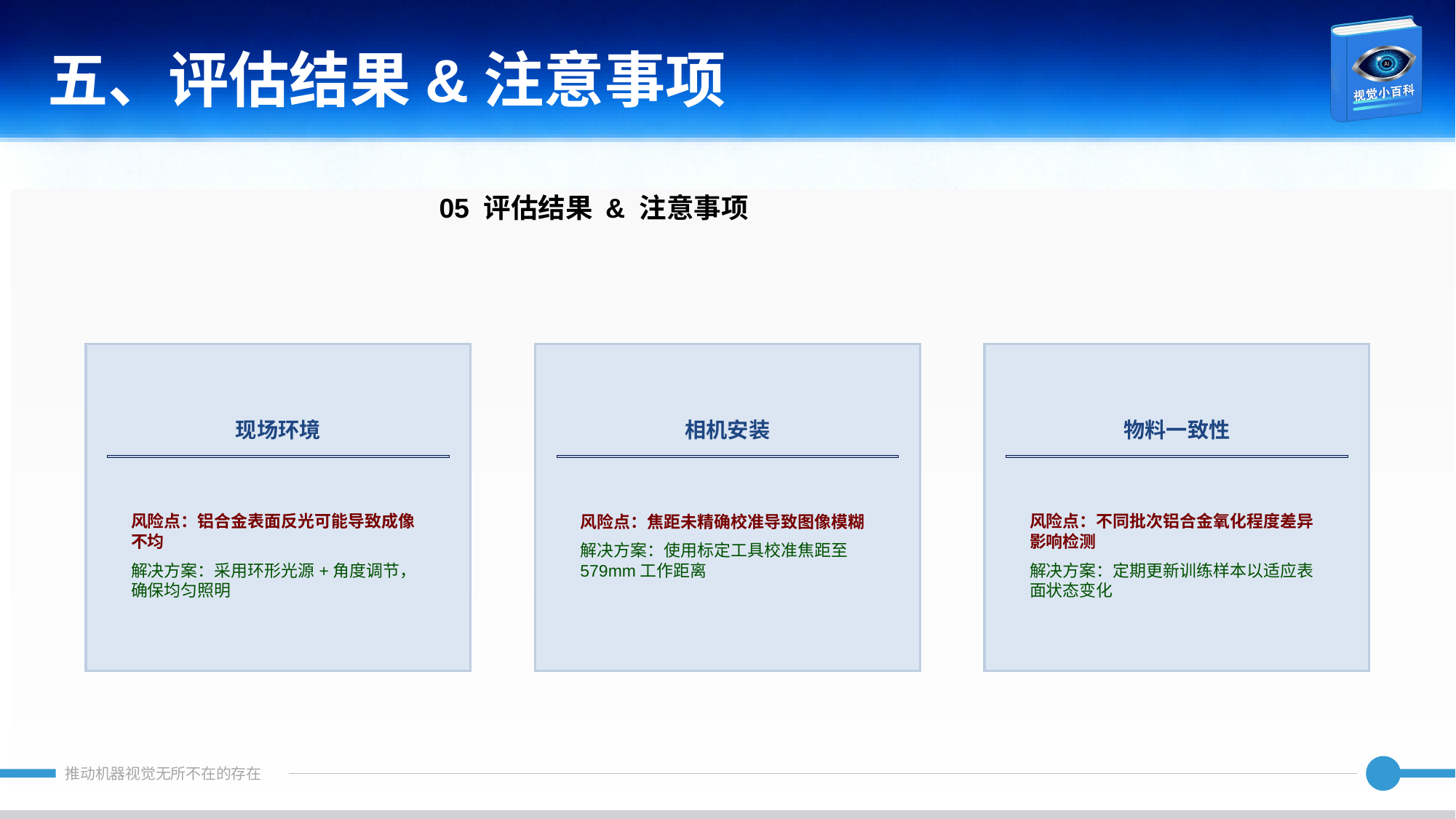

五、评估结果&注意事项

05 评估结果 & 注意事项

现场环境

相机安装

物料一致性

风险点：铝合金表面反光可能导致成像不均
解决方案：采用环形光源+角度调节，确保均匀照明

风险点：焦距未精确校准导致图像模糊
解决方案：使用标定工具校准焦距至579mm工作距离

风险点：不同批次铝合金氧化程度差异影响检测
解决方案：定期更新训练样本以适应表面状态变化
11